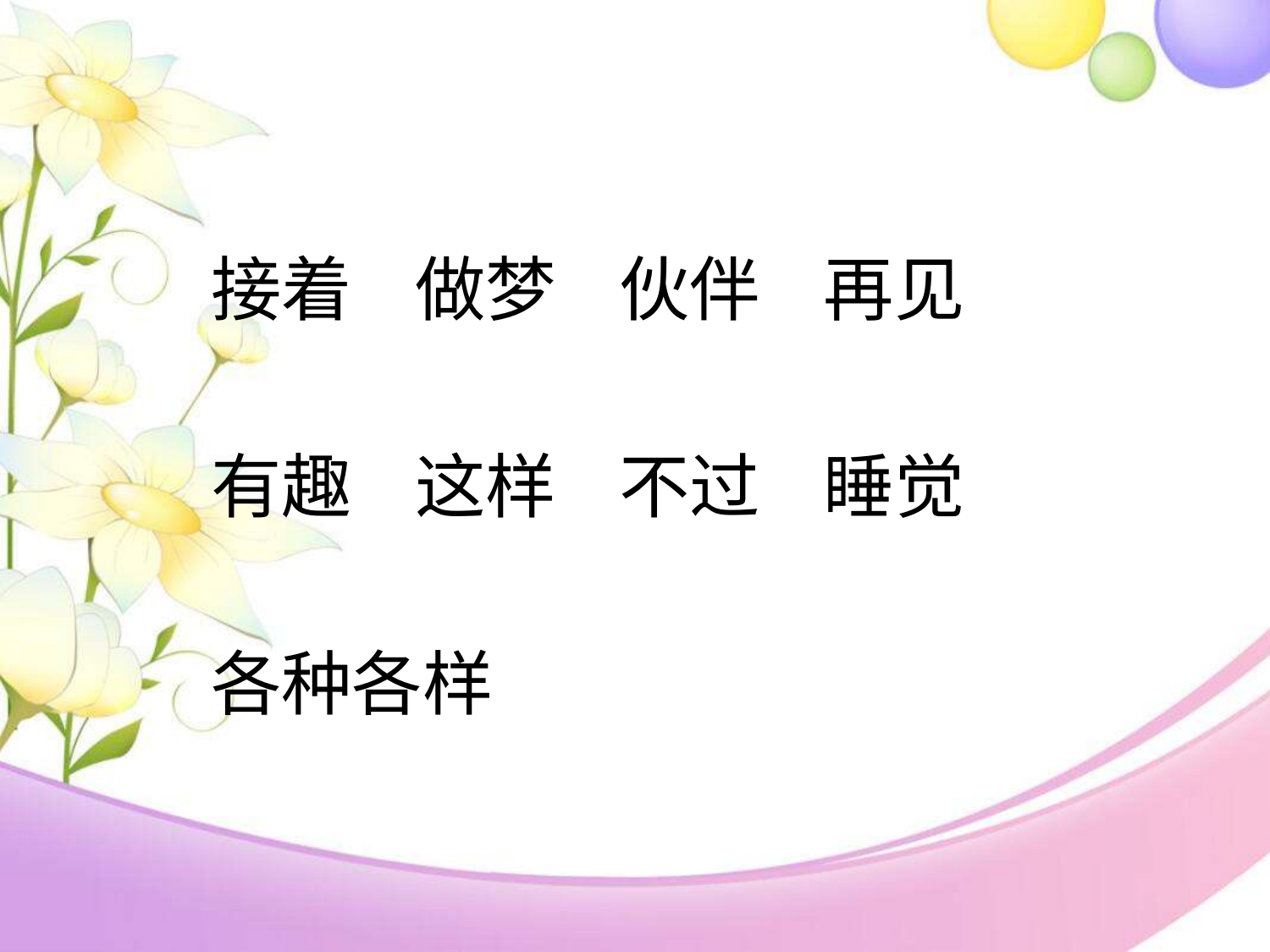

接着    做梦    伙伴    再见

有趣    这样    不过    睡觉

各种各样